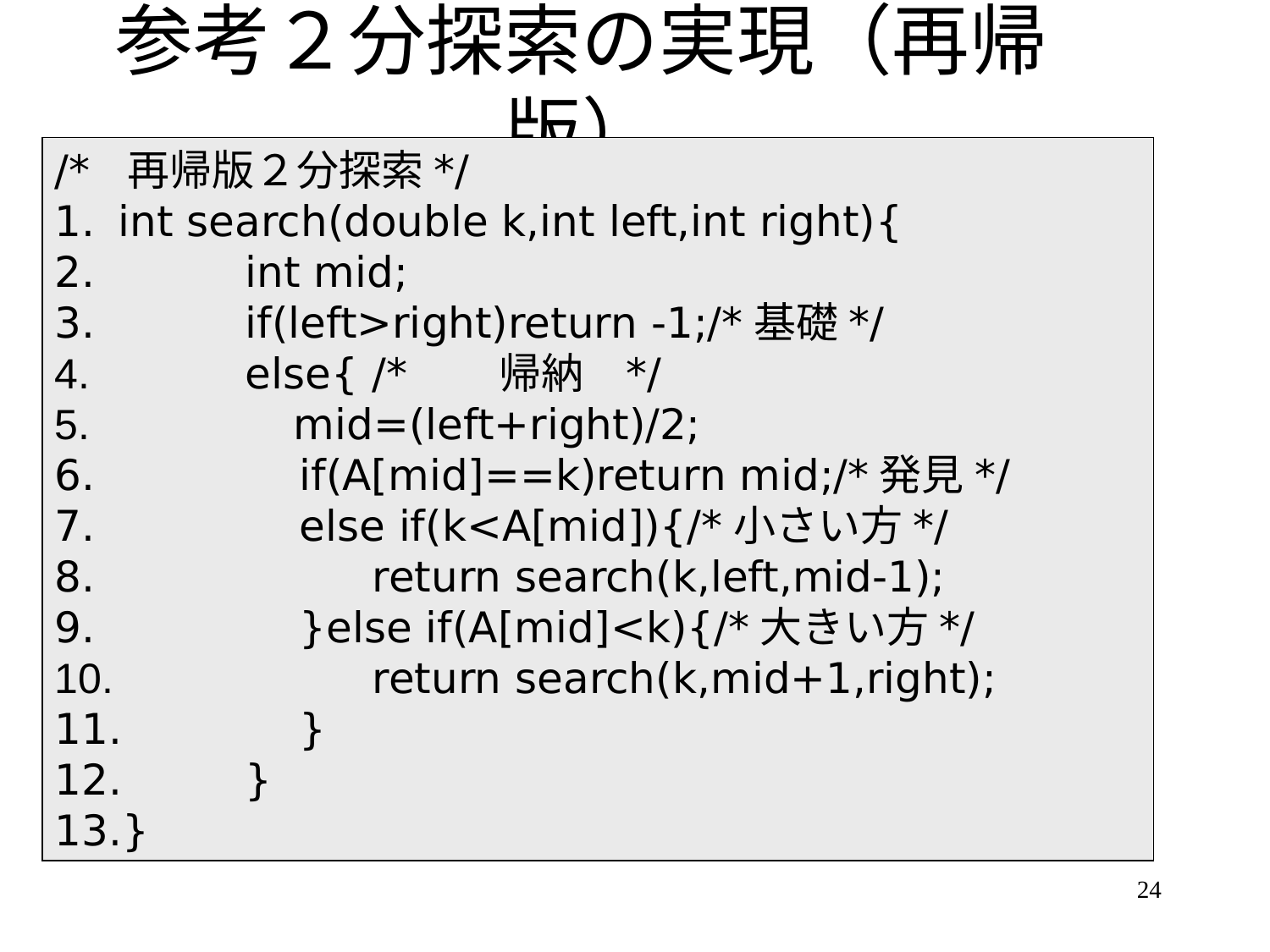

# 参考２分探索の実現（再帰版）
/*  再帰版２分探索*/
int search(double k,int left,int right){
 	int mid;
 	if(left>right)return -1;/*基礎*/
　	else{	/*	帰納	*/
　	    mid=(left+right)/2;
 	    if(A[mid]==k)return mid;/*発見*/
 	    else if(k<A[mid]){/*小さい方*/
 		return search(k,left,mid-1);
 	    }else if(A[mid]<k){/*大きい方*/
　	　　	return search(k,mid+1,right);
 	    }
 	}
}
24